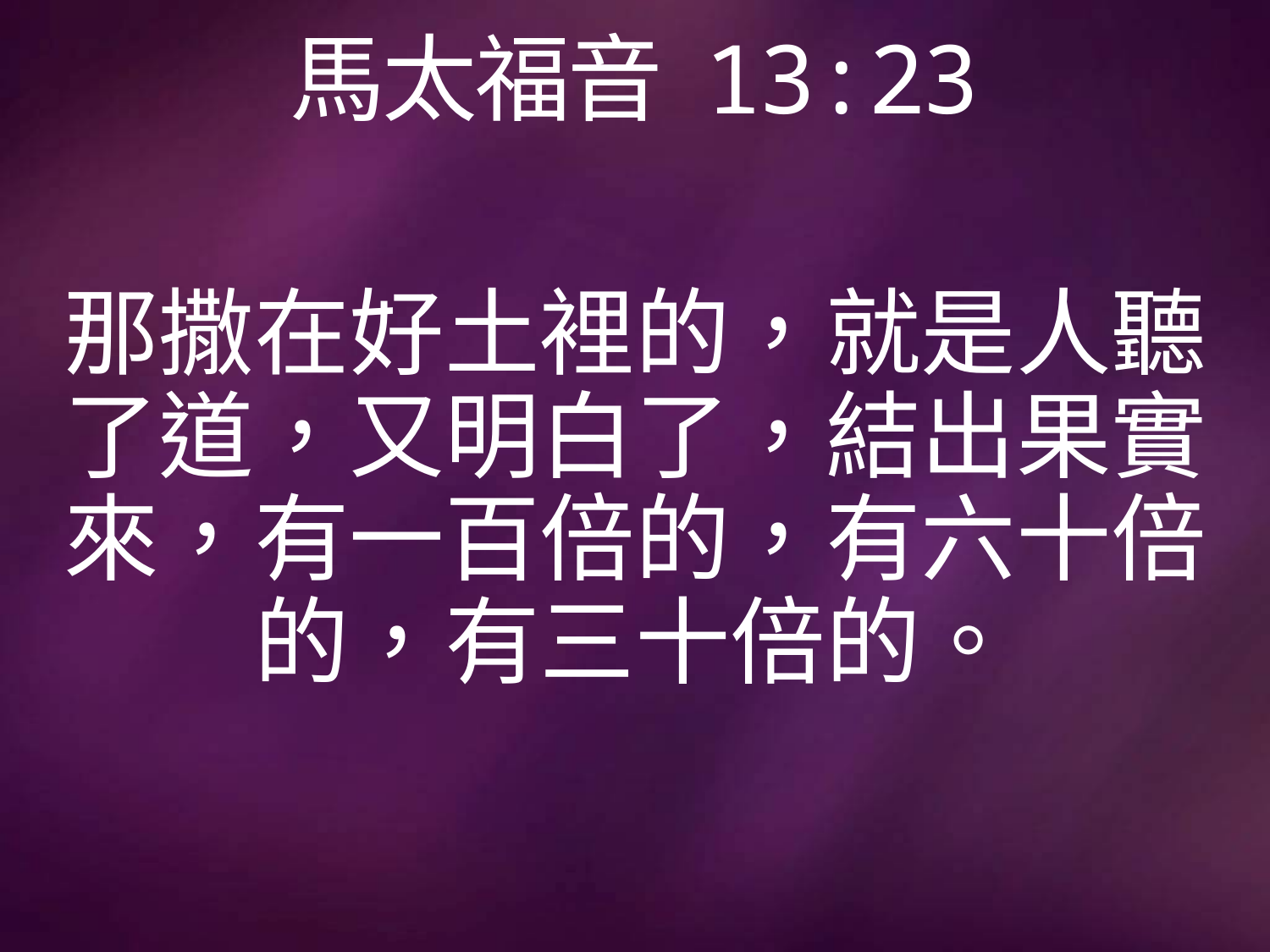

# 馬太福音 13:23
那撒在好土裡的，就是人聽了道，又明白了，結出果實來，有一百倍的，有六十倍的，有三十倍的。